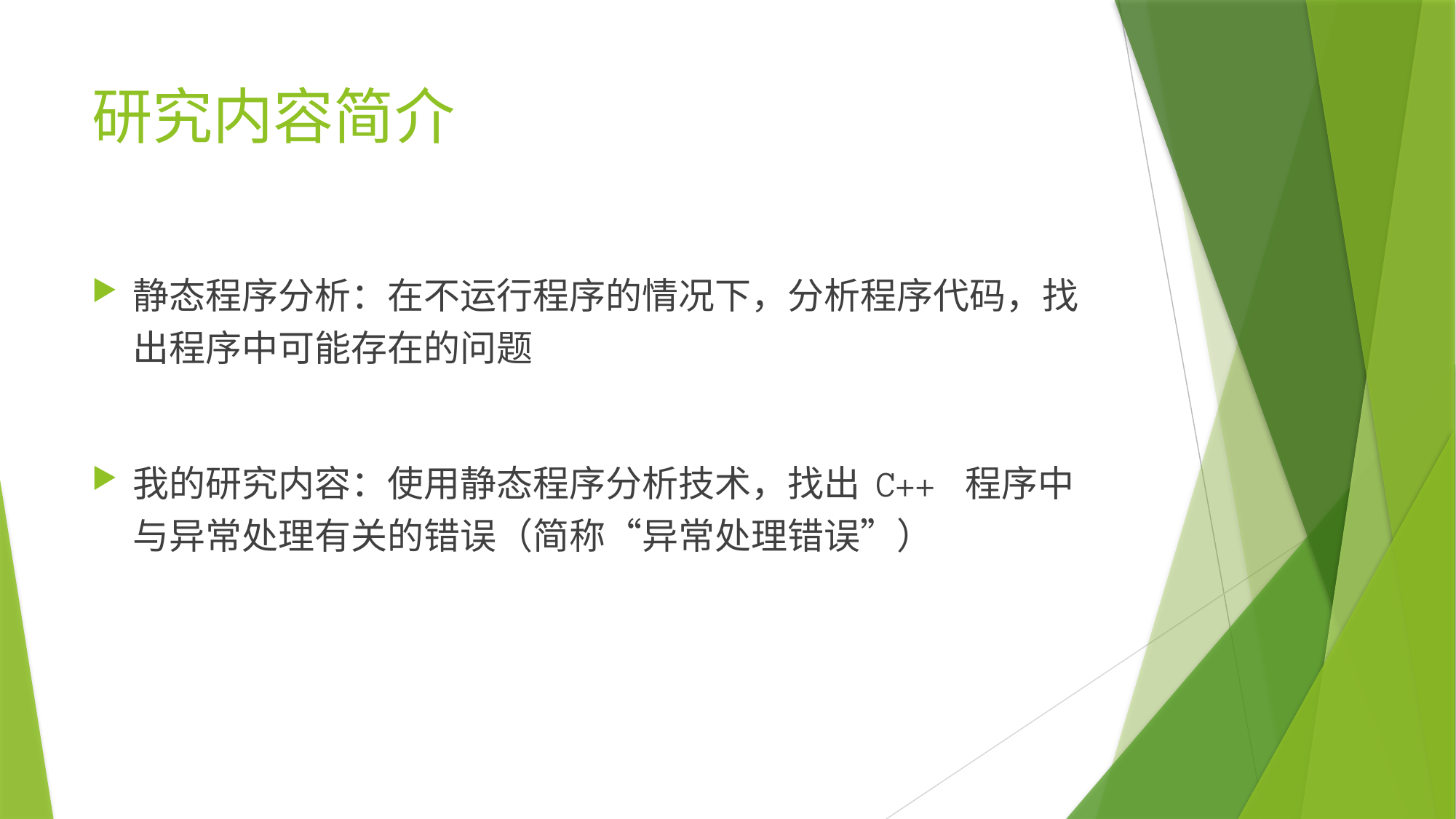

# 研究内容简介

静态程序分析：在不运行程序的情况下，分析程序代码，找出程序中可能存在的问题

我的研究内容：使用静态程序分析技术，找出 C++ 程序中与异常处理有关的错误（简称“异常处理错误”）